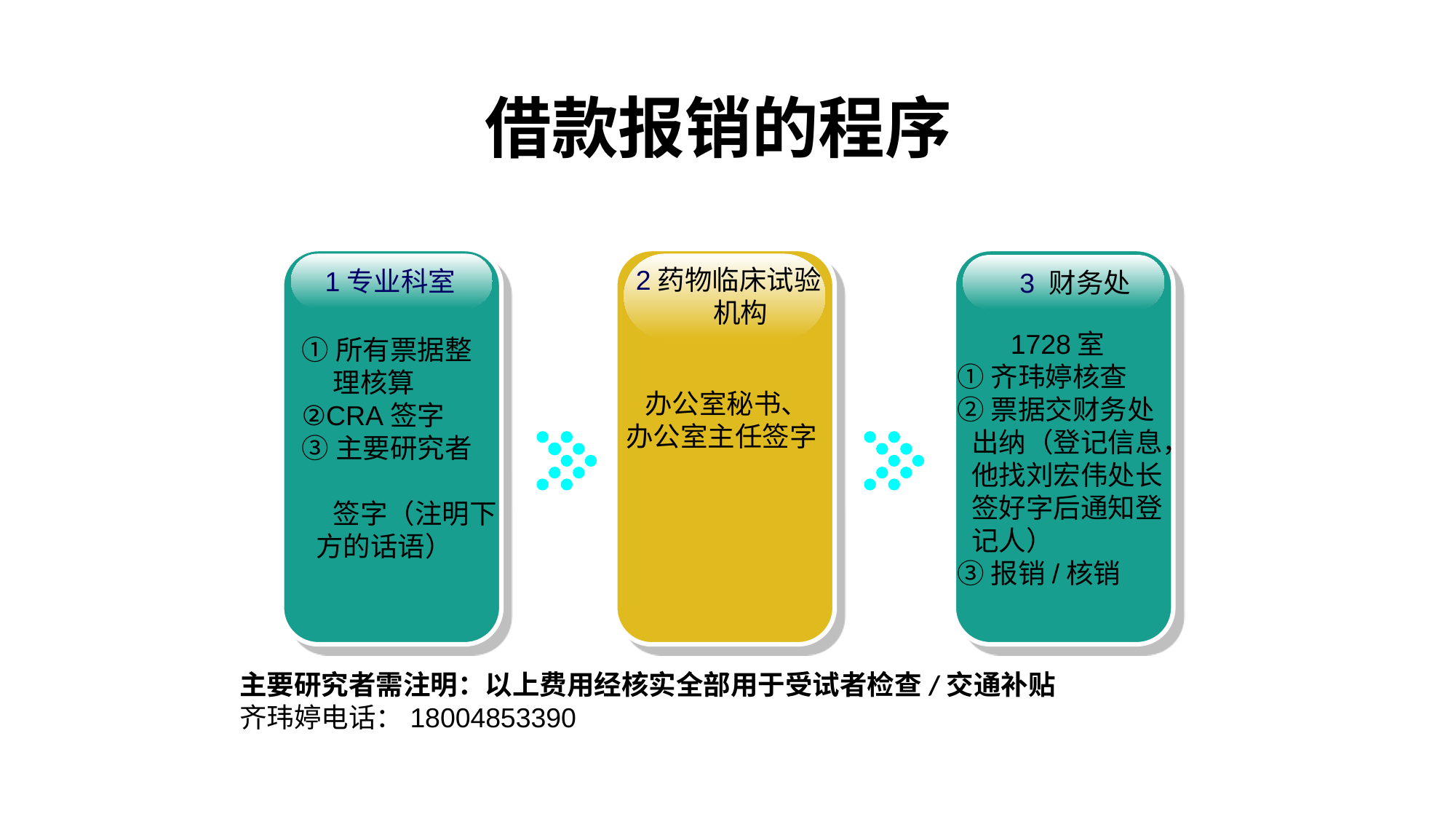

借款报销的程序

  1专业科室

 2药物临床试验
    机构

     3 财务处

       1728室
①齐玮婷核查
②票据交财务处出纳（登记信息，他找刘宏伟处长签好字后通知登记人）
③报销/核销

①所有票据整
    理核算
②CRA签字
③主要研究者
    签字（注明下方的话语）

  办公室秘书、
办公室主任签字

主要研究者需注明：以上费用经核实全部用于受试者检查/交通补贴
齐玮婷电话：18004853390